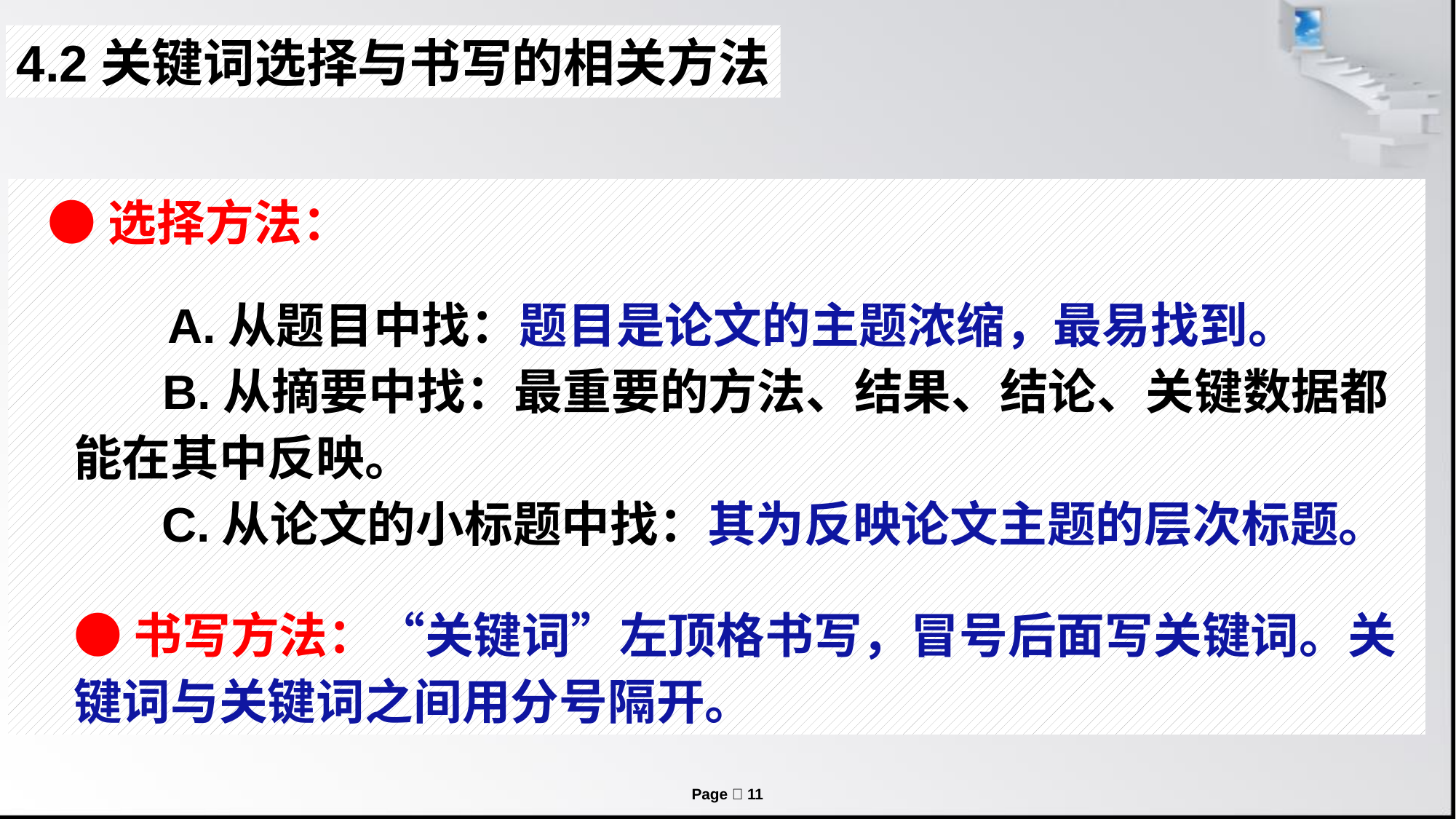

4.2关键词选择与书写的相关方法
   ●选择方法：
       A.从题目中找：题目是论文的主题浓缩，最易找到。
       B.从摘要中找：最重要的方法、结果、结论、关键数据都能在其中反映。
       C.从论文的小标题中找：其为反映论文主题的层次标题。
●书写方法：“关键词”左顶格书写，冒号后面写关键词。关键词与关键词之间用分号隔开。